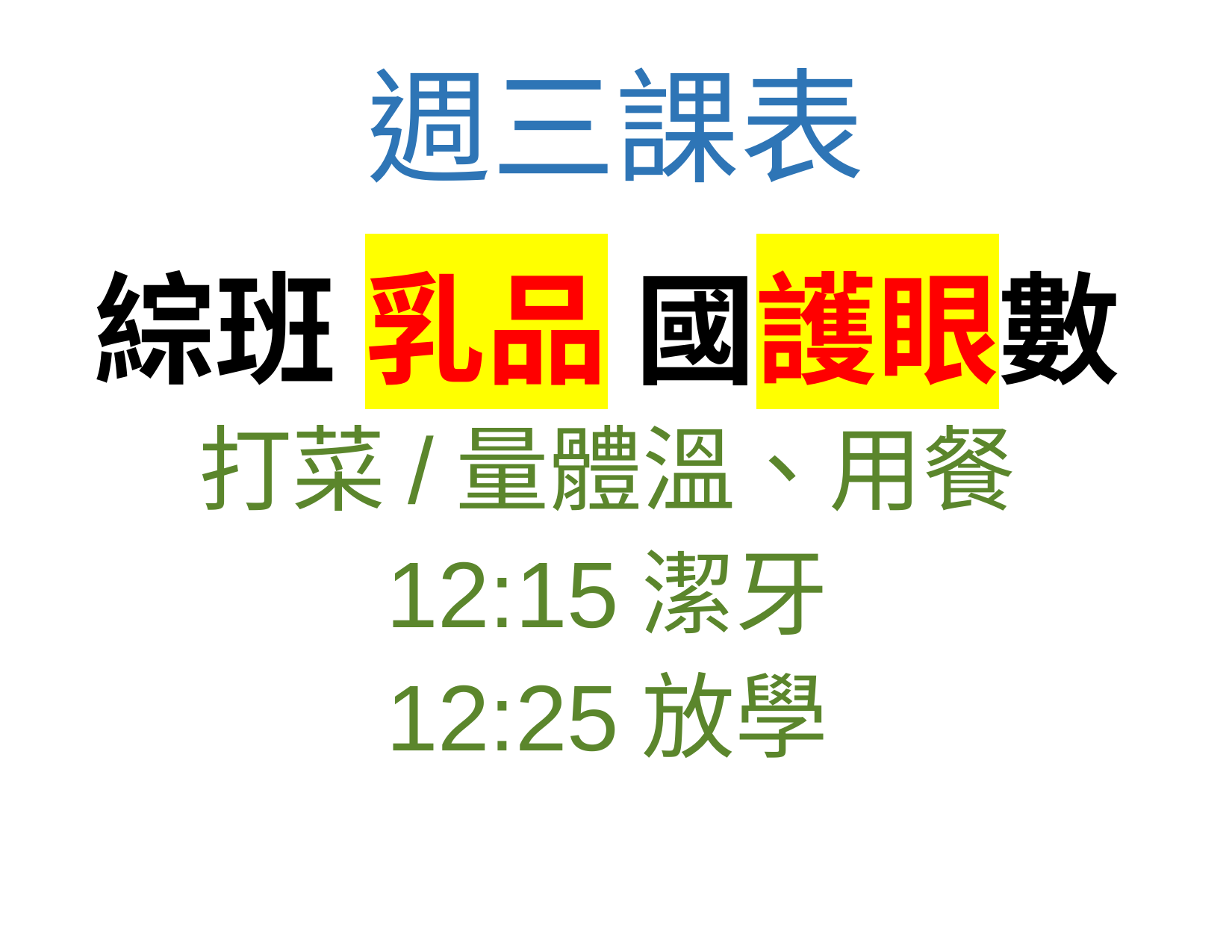

# 週三課表
綜班 乳品 國護眼數
打菜/量體溫、用餐
12:15潔牙
12:25放學